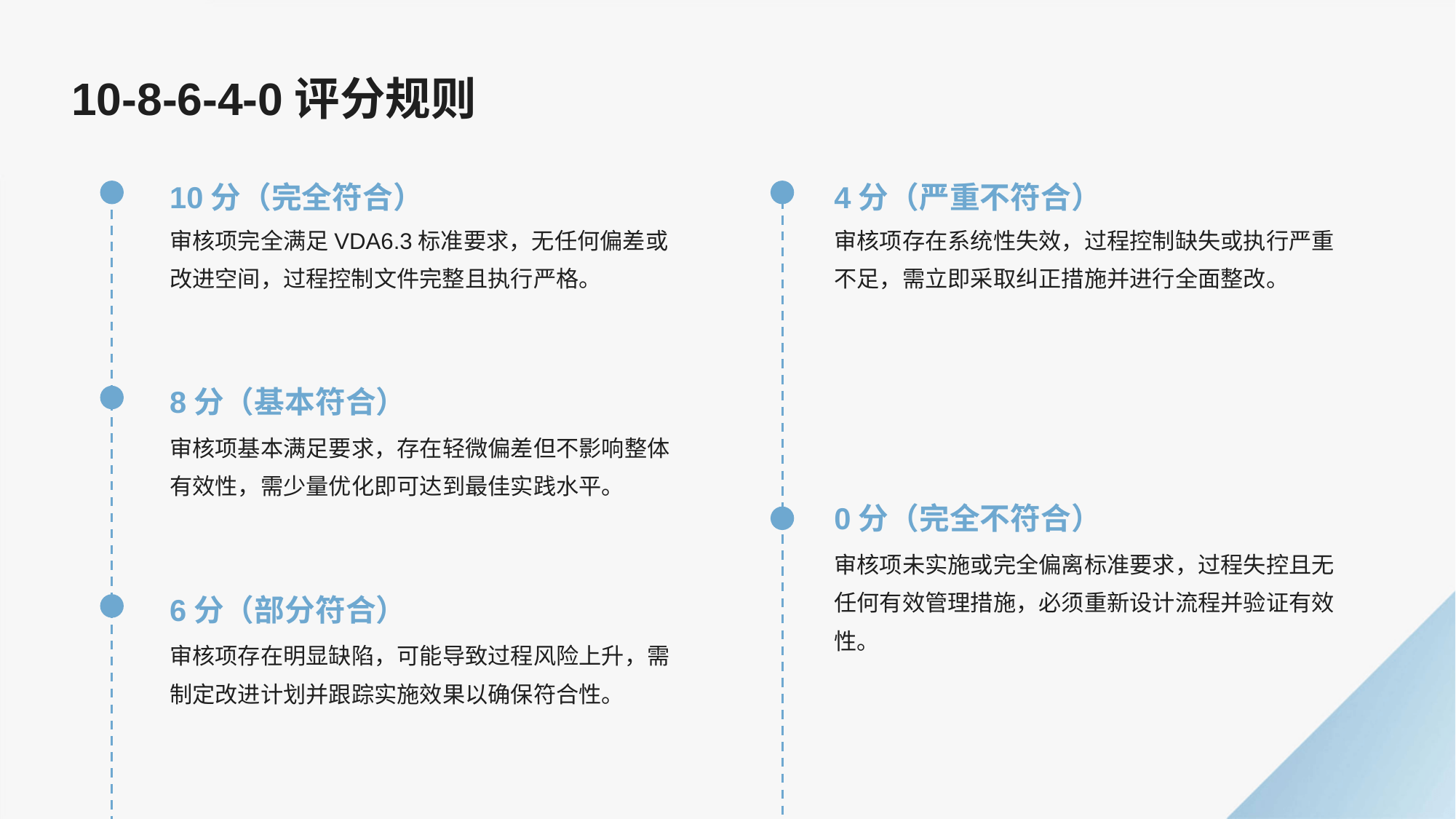

10-8-6-4-0评分规则
10分（完全符合）
4分（严重不符合）

审核项完全满足VDA6.3标准要求，无任何偏差或改进空间，过程控制文件完整且执行严格。
审核项存在系统性失效，过程控制缺失或执行严重不足，需立即采取纠正措施并进行全面整改。
8分（基本符合）
审核项基本满足要求，存在轻微偏差但不影响整体有效性，需少量优化即可达到最佳实践水平。
0分（完全不符合）

审核项未实施或完全偏离标准要求，过程失控且无任何有效管理措施，必须重新设计流程并验证有效性。
6分（部分符合）
审核项存在明显缺陷，可能导致过程风险上升，需制定改进计划并跟踪实施效果以确保符合性。